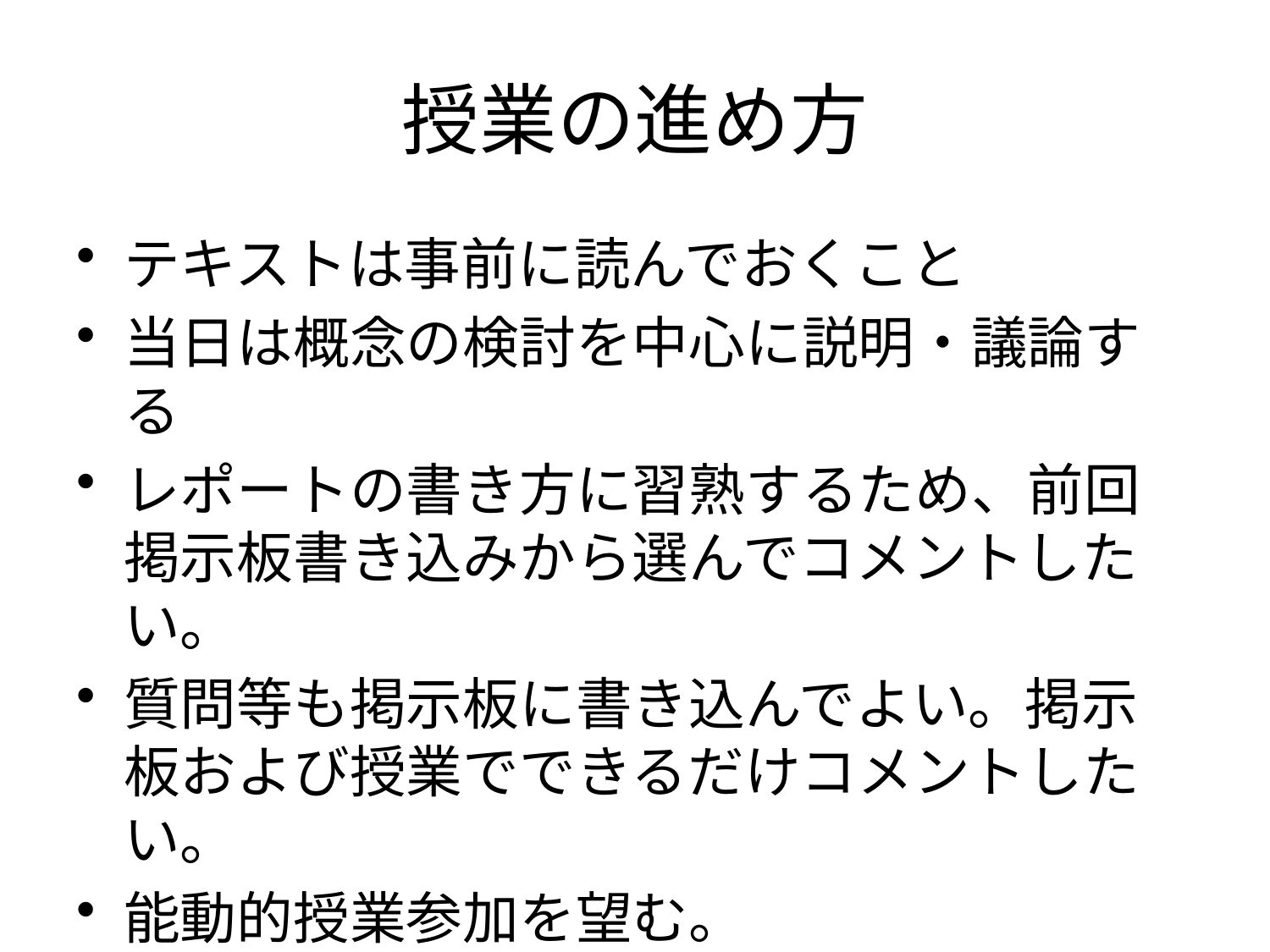

# 授業の進め方
テキストは事前に読んでおくこと
当日は概念の検討を中心に説明・議論する
レポートの書き方に習熟するため、前回掲示板書き込みから選んでコメントしたい。
質問等も掲示板に書き込んでよい。掲示板および授業でできるだけコメントしたい。
能動的授業参加を望む。